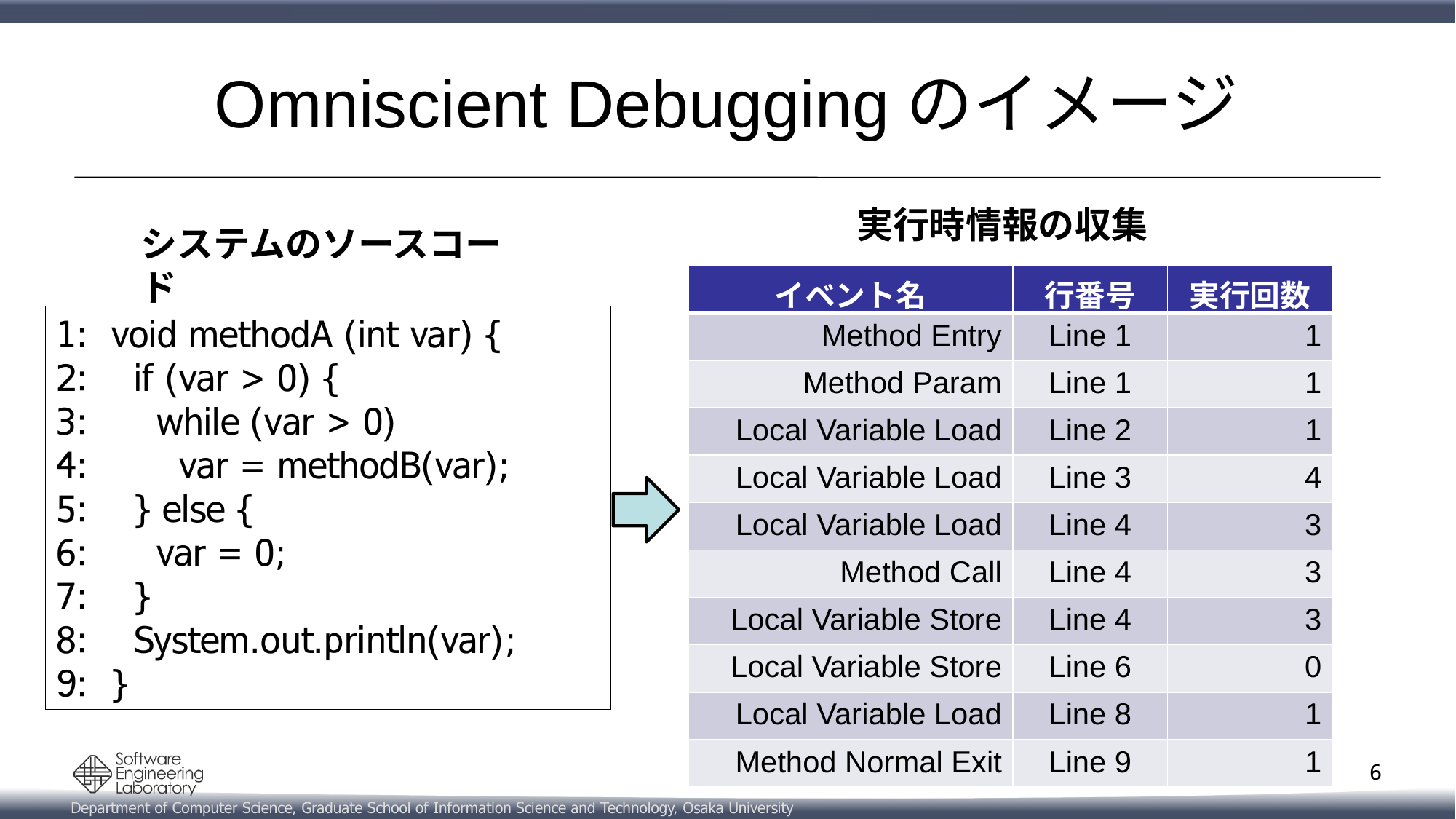

# Omniscient Debuggingのイメージ
実行時情報の収集
システムのソースコード
| イベント名 | 行番号 | 実行回数 |
| --- | --- | --- |
| Method Entry | Line 1 | 1 |
| Method Param | Line 1 | 1 |
| Local Variable Load | Line 2 | 1 |
| Local Variable Load | Line 3 | 4 |
| Local Variable Load | Line 4 | 3 |
| Method Call | Line 4 | 3 |
| Local Variable Store | Line 4 | 3 |
| Local Variable Store | Line 6 | 0 |
| Local Variable Load | Line 8 | 1 |
| Method Normal Exit | Line 9 | 1 |
1:  void methodA (int var) {
2:    if (var > 0) {
3:      while (var > 0)
4:        var = methodB(var);
5:    } else {
6:      var = 0;
7:    }
8:    System.out.println(var);
9:  }

6
6